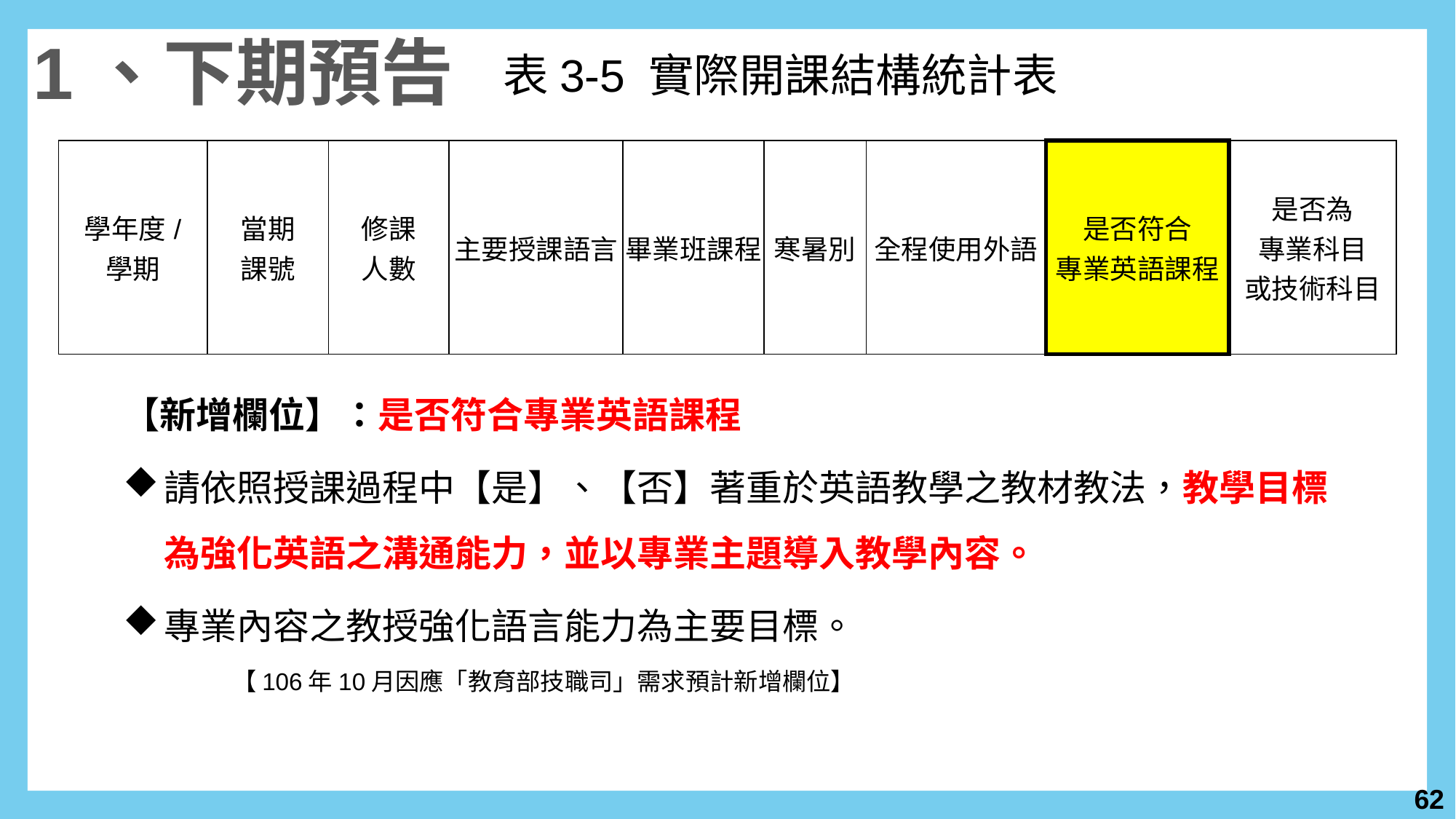

1、下期預告
表3-5 實際開課結構統計表

| 學年度/ 學期 | 當期 課號 | 修課 人數 | 主要授課語言 | 畢業班課程 | 寒暑別 | 全程使用外語 | 是否符合 專業英語課程 | 是否為 專業科目 或技術科目 |
| --- | --- | --- | --- | --- | --- | --- | --- | --- |
【新增欄位】：是否符合專業英語課程
請依照授課過程中【是】、【否】著重於英語教學之教材教法，教學目標為強化英語之溝通能力，並以專業主題導入教學內容。
專業內容之教授強化語言能力為主要目標。
	【106年10月因應「教育部技職司」需求預計新增欄位】
62